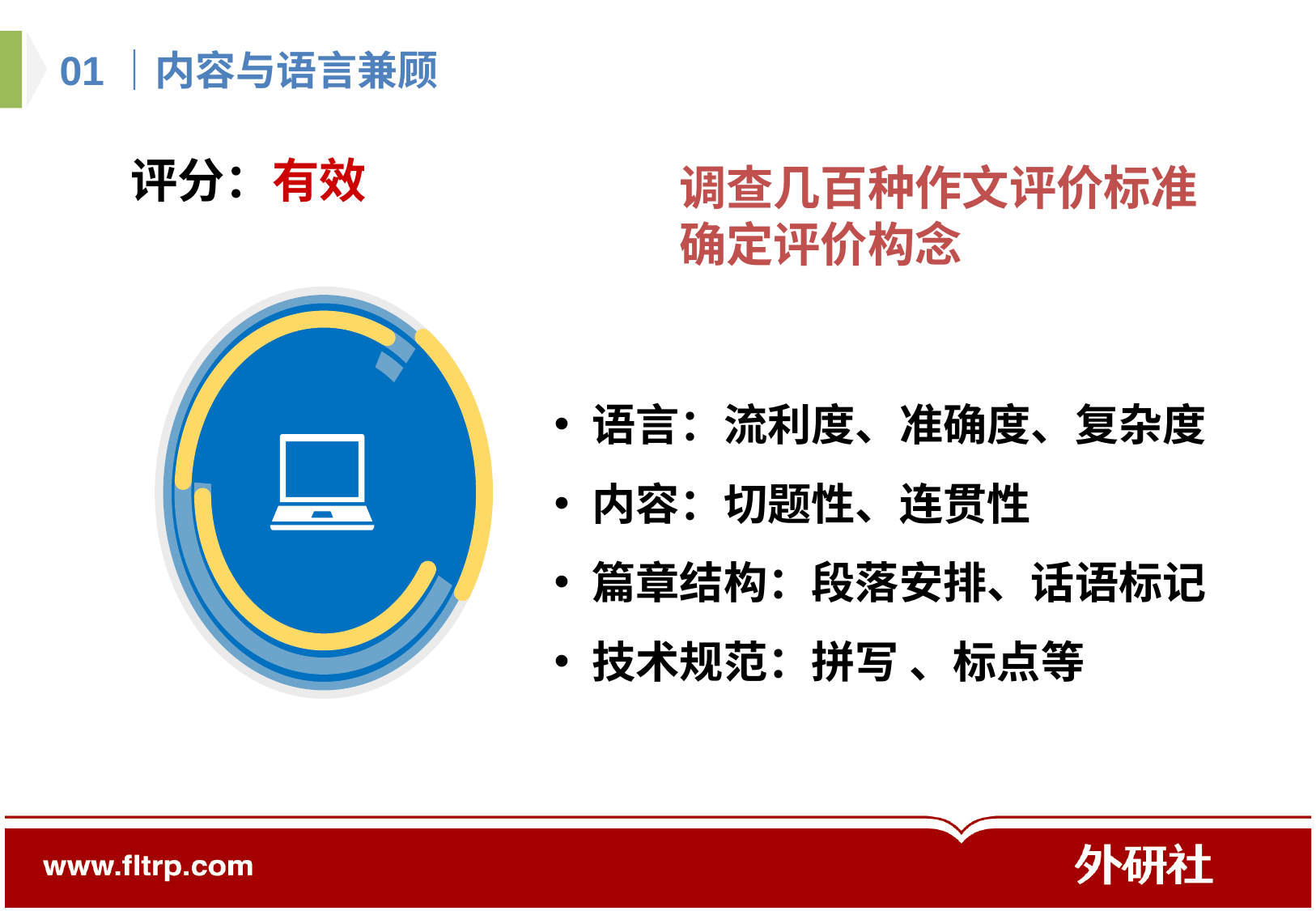

01｜内容与语言兼顾

评分：有效
调查几百种作文评价标准
确定评价构念

语言：流利度、准确度、复杂度
内容：切题性、连贯性
篇章结构：段落安排、话语标记
技术规范：拼写 、标点等